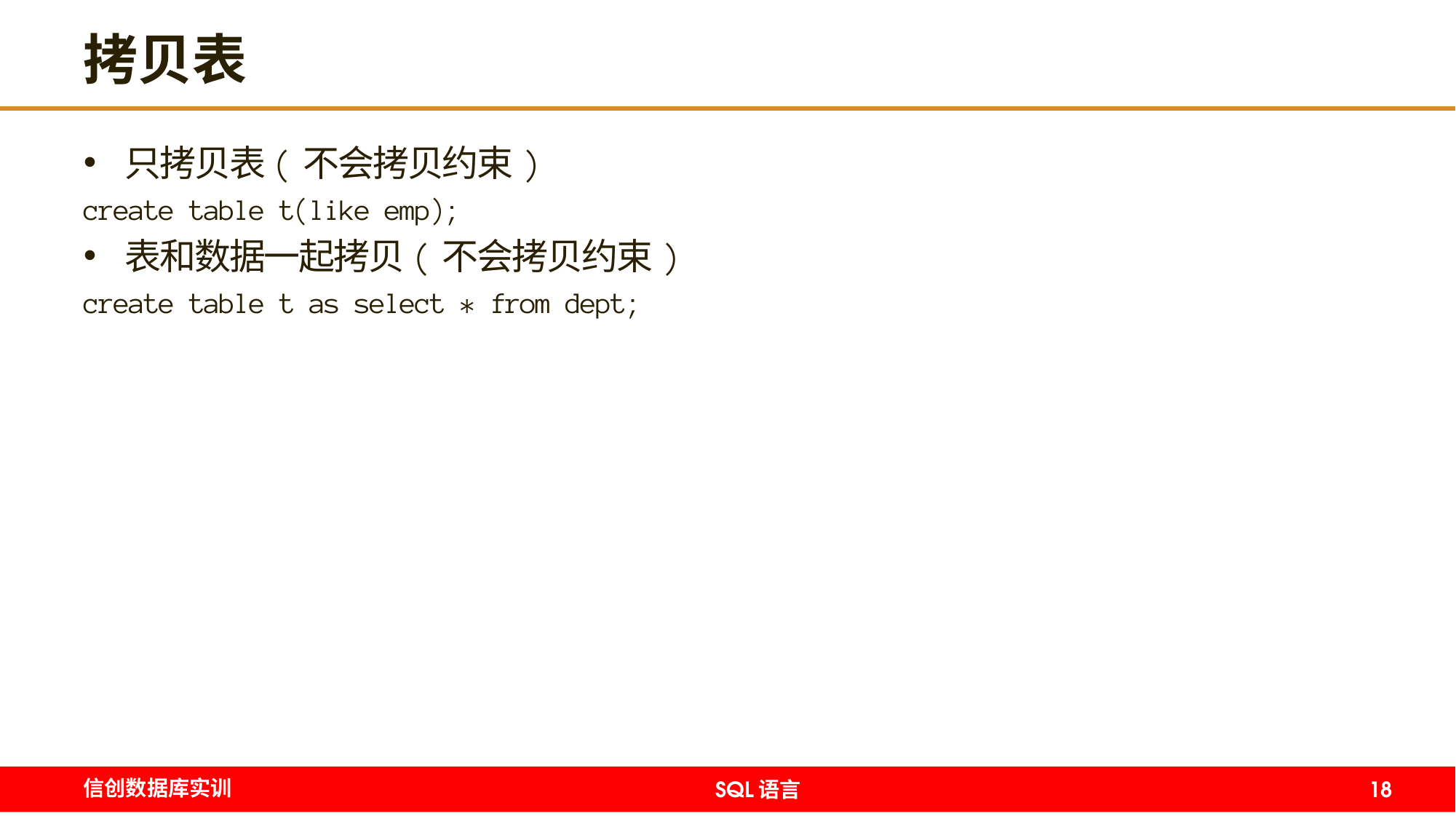

# 拷贝表
只拷贝表(不会拷贝约束)
create table t(like emp);
表和数据一起拷贝(不会拷贝约束)
create table t as select * from dept;